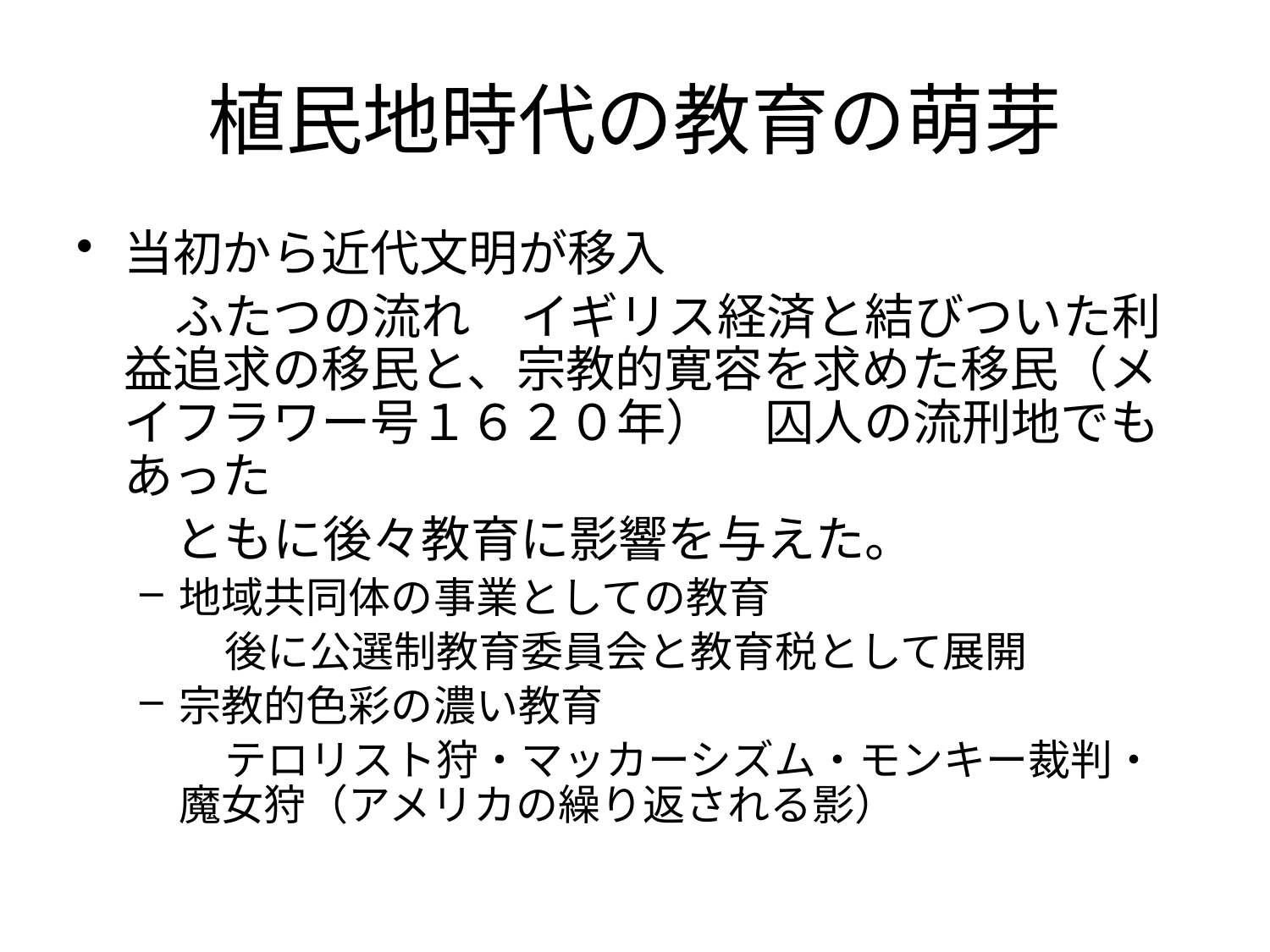

# 植民地時代の教育の萌芽
当初から近代文明が移入
　　ふたつの流れ　イギリス経済と結びついた利益追求の移民と、宗教的寛容を求めた移民（メイフラワー号１６２０年）　囚人の流刑地でもあった
　　ともに後々教育に影響を与えた。
地域共同体の事業としての教育
　　後に公選制教育委員会と教育税として展開
宗教的色彩の濃い教育
　　テロリスト狩・マッカーシズム・モンキー裁判・魔女狩（アメリカの繰り返される影）